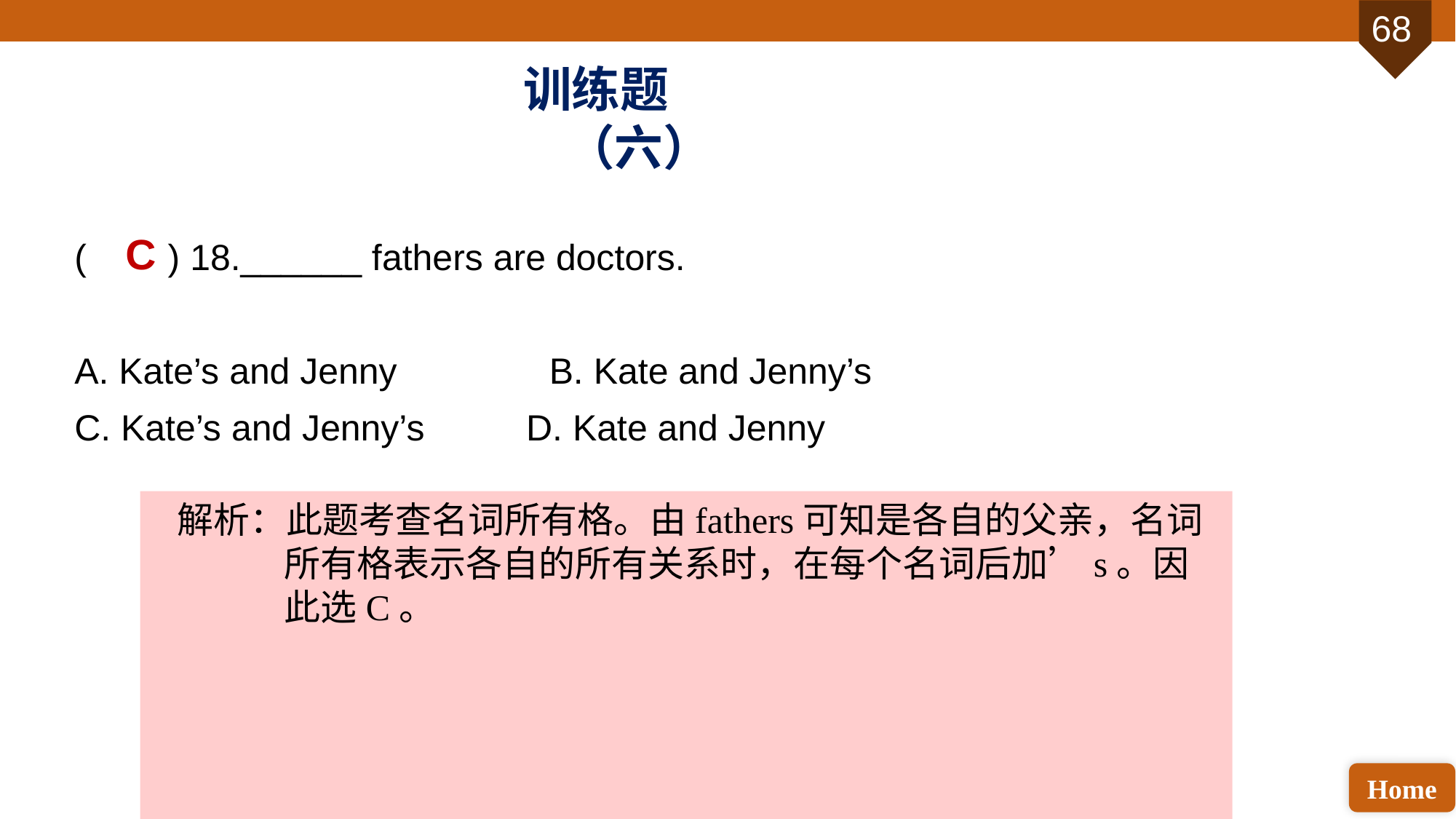

训练题（六）
(        ) 18.______ fathers are doctors.

A. Kate’s and Jenny               B. Kate and Jenny’s
C. Kate’s and Jenny’s          D. Kate and Jenny

C

解析：此题考查名词所有格。由fathers可知是各自的父亲，名词所有格表示各自的所有关系时，在每个名词后加’s。因此选C。